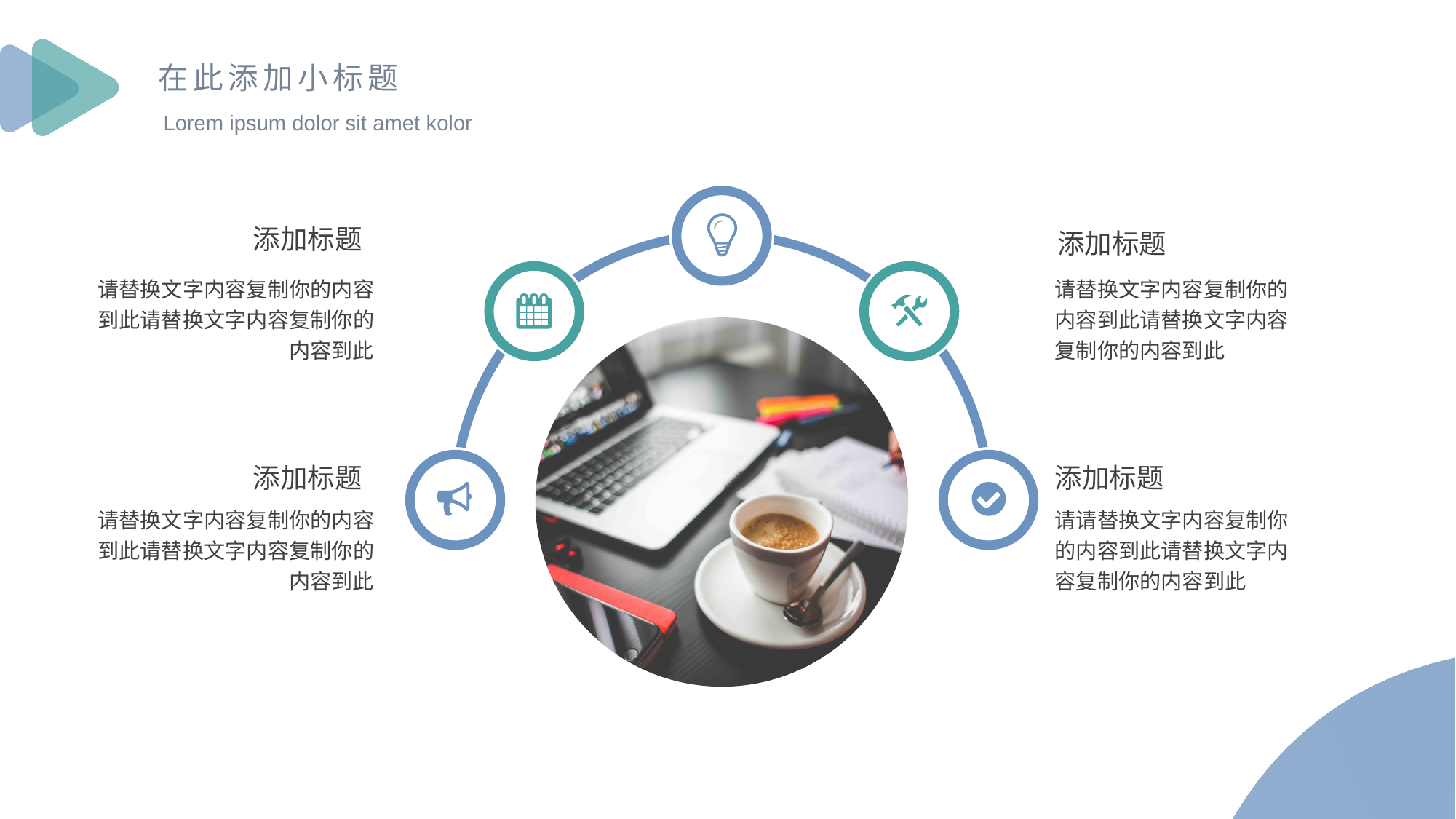

在此添加小标题
Lorem ipsum dolor sit amet kolor

添加标题

添加标题

请替换文字内容复制你的内容到此请替换文字内容复制你的内容到此
请替换文字内容复制你的内容到此请替换文字内容复制你的内容到此

添加标题
添加标题

请替换文字内容复制你的内容到此请替换文字内容复制你的内容到此
请请替换文字内容复制你的内容到此请替换文字内容复制你的内容到此